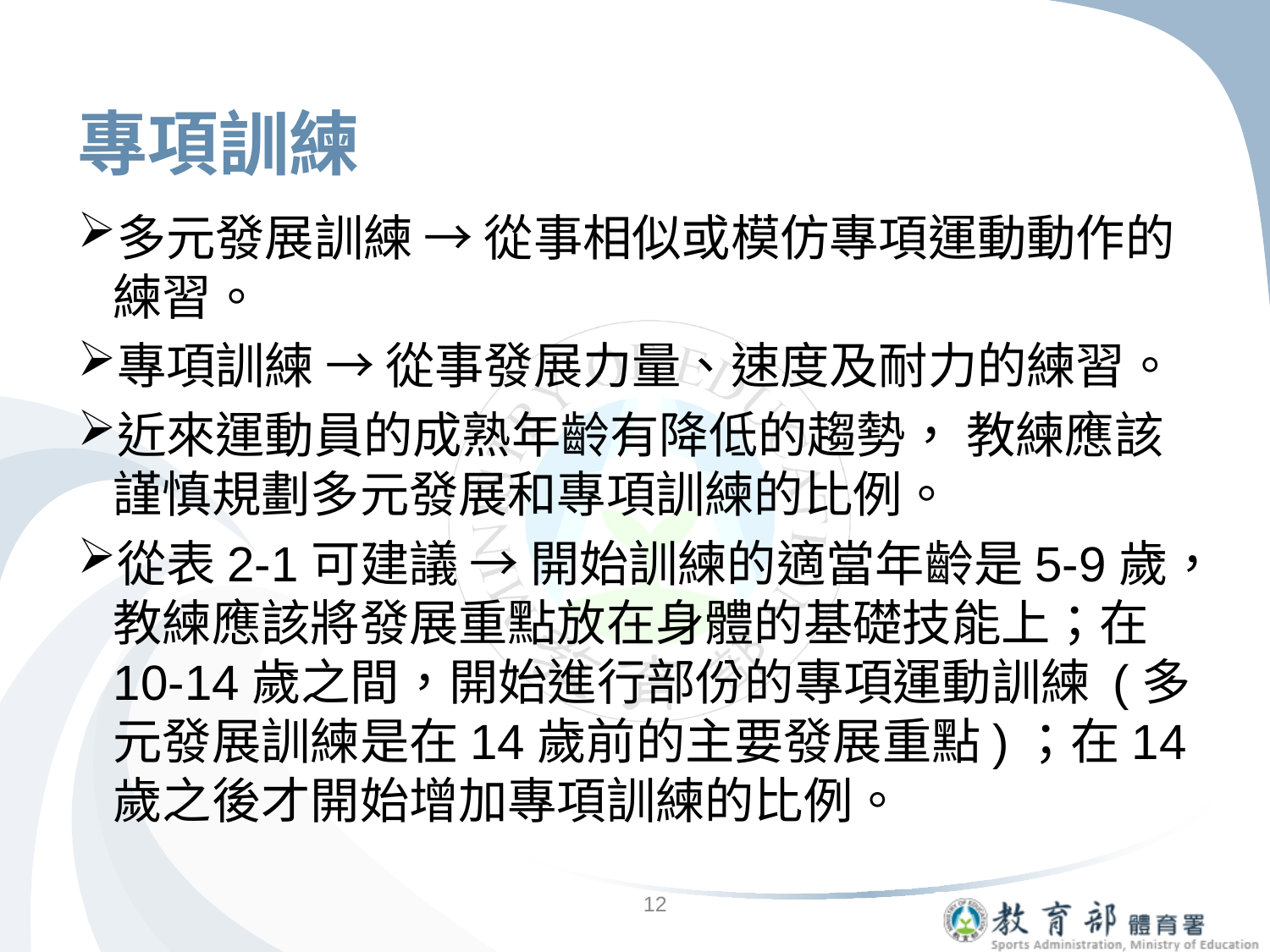

# 專項訓練
多元發展訓練 → 從事相似或模仿專項運動動作的練習。
專項訓練 → 從事發展力量、速度及耐力的練習。
近來運動員的成熟年齡有降低的趨勢， 教練應該謹慎規劃多元發展和專項訓練的比例。
從表2-1可建議 → 開始訓練的適當年齡是5-9歲，教練應該將發展重點放在身體的基礎技能上；在10-14歲之間，開始進行部份的專項運動訓練 (多元發展訓練是在14歲前的主要發展重點)；在14歲之後才開始增加專項訓練的比例。

12